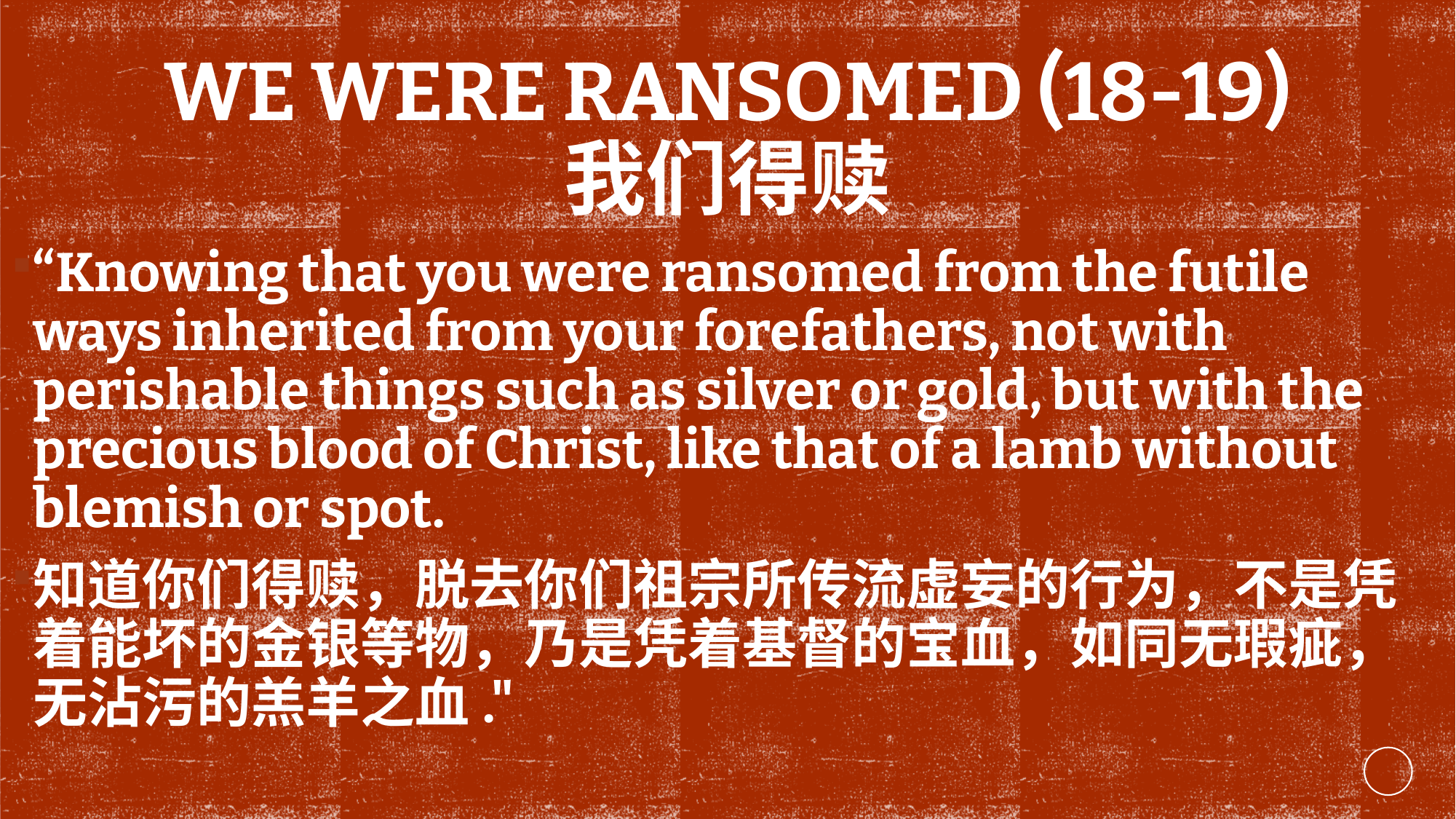

# We WERE ransomed (18-19) 我们得赎
“Knowing that you were ransomed from the futile ways inherited from your forefathers, not with perishable things such as silver or gold, but with the precious blood of Christ, like that of a lamb without blemish or spot.
知道你们得赎，脱去你们祖宗所传流虚妄的行为，不是凭着能坏的金银等物，乃是凭着基督的宝血，如同无瑕疵，无沾污的羔羊之血."